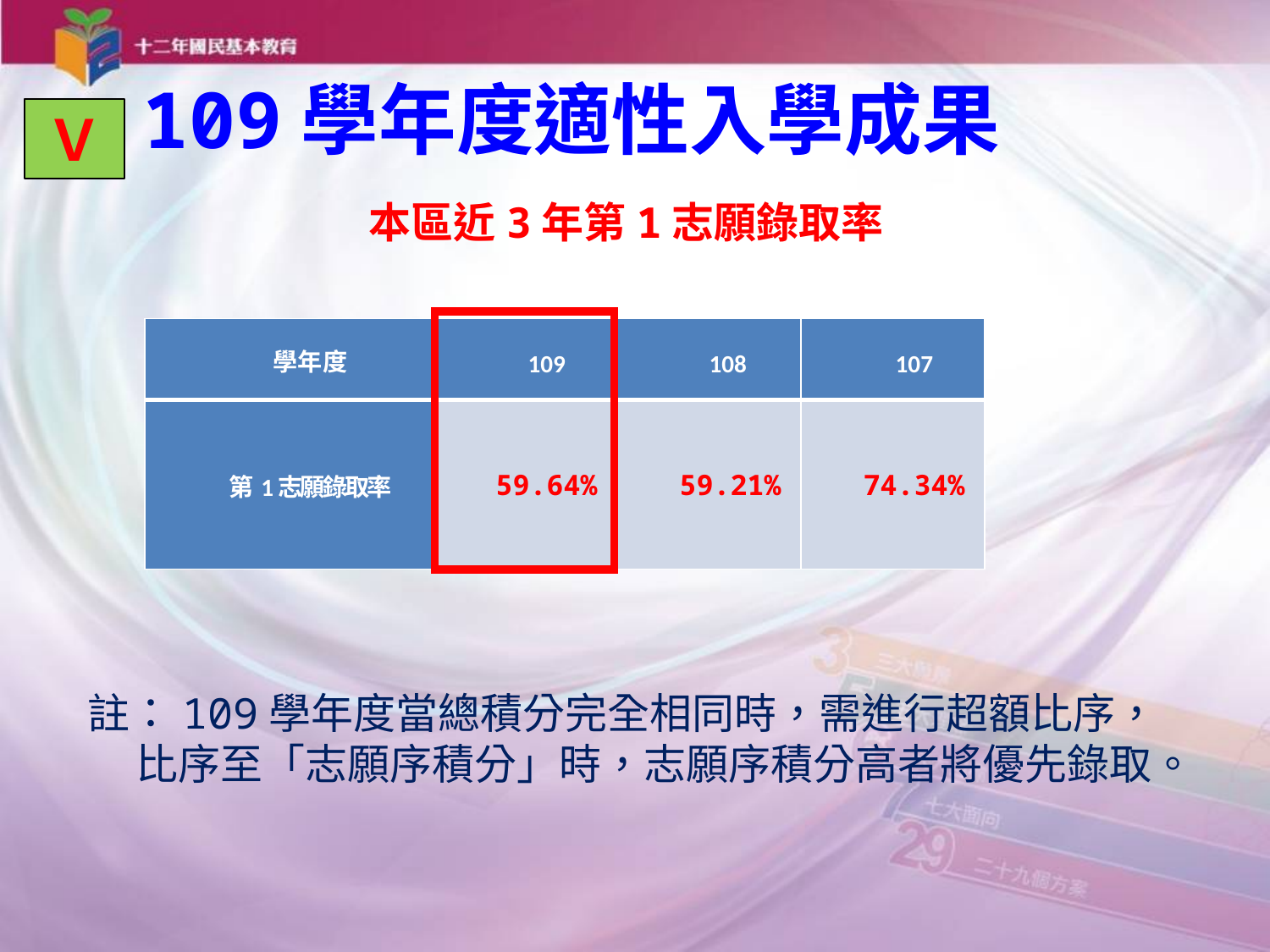

109學年度適性入學成果
Ｖ
本區近3年第1志願錄取率

| 學年度 | 109 | 108 | 107 |
| --- | --- | --- | --- |
| 第1志願錄取率 | 59.64% | 59.21% | 74.34% |
註：109學年度當總積分完全相同時，需進行超額比序，
    比序至「志願序積分」時，志願序積分高者將優先錄取。